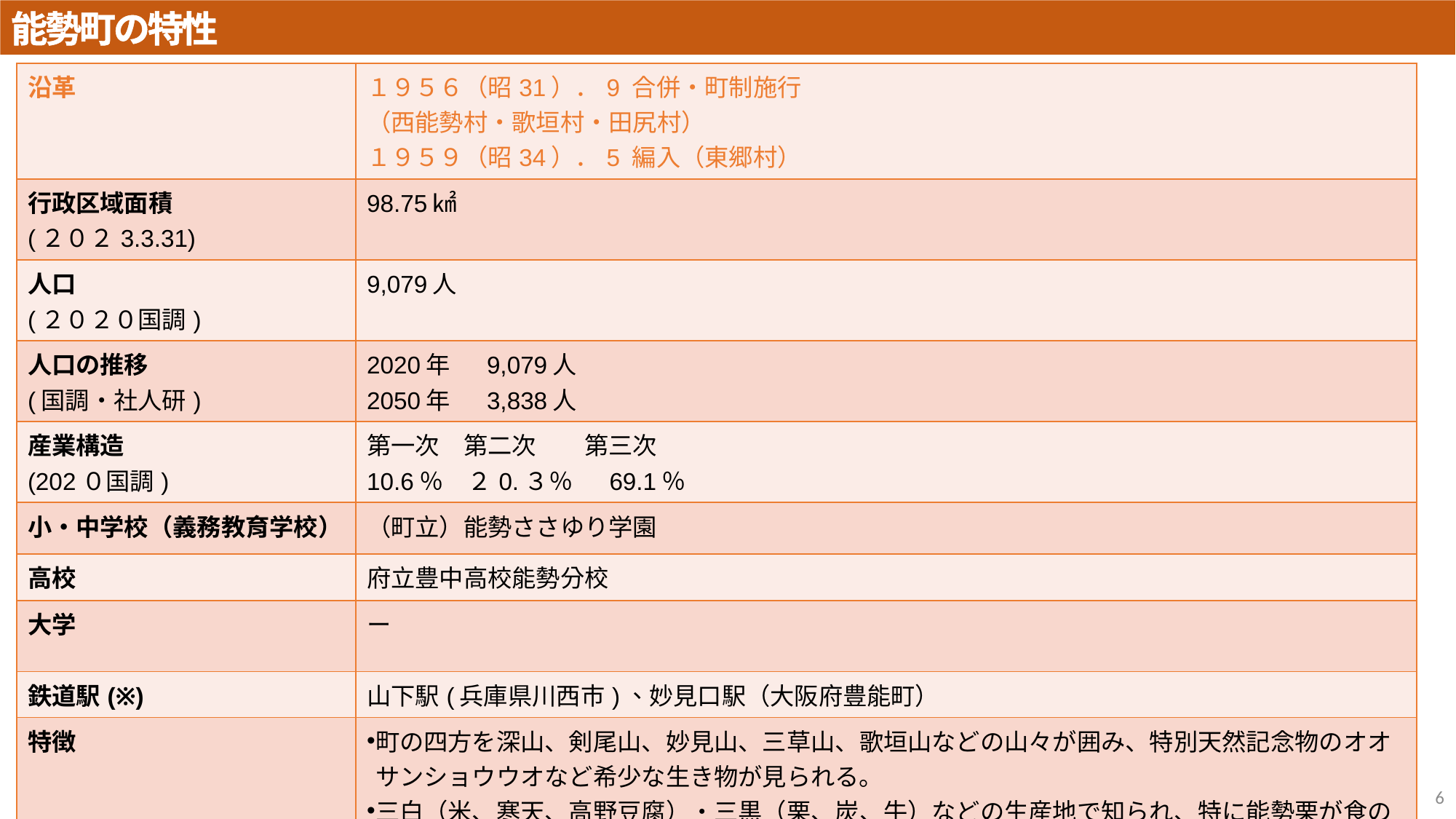

能勢町の特性
| 沿革 | １９５６（昭31）．9 合併・町制施行 （西能勢村・歌垣村・田尻村） １９５９（昭34）．5 編入（東郷村） |
| --- | --- |
| 行政区域面積 (２０２3.3.31) | 98.75㎢ |
| 人口 (２０２０国調) | 9,079人 |
| 人口の推移 (国調・社人研) | 2020年　 9,079人 2050年　 3,838人 |
| 産業構造 (202０国調) | 第一次　第二次　　第三次 10.6％　２0.３％　 69.1％ |
| 小・中学校（義務教育学校） | （町立）能勢ささゆり学園 |
| 高校 | 府立豊中高校能勢分校 |
| 大学 | ー |
| 鉄道駅(※) | 山下駅(兵庫県川西市)、妙見口駅（大阪府豊能町） |
| 特徴 | 町の四方を深山、剣尾山、妙見山、三草山、歌垣山などの山々が囲み、特別天然記念物のオオサンショウウオなど希少な生き物が見られる。 三白（米、寒天、高野豆腐）・三黒（栗、炭、牛）などの生産地で知られ、特に能勢栗が食の魅力として代表的。500～600mほどの山地が連なり、町域の約8割が山林に占められ、自然が豊か。 |
6